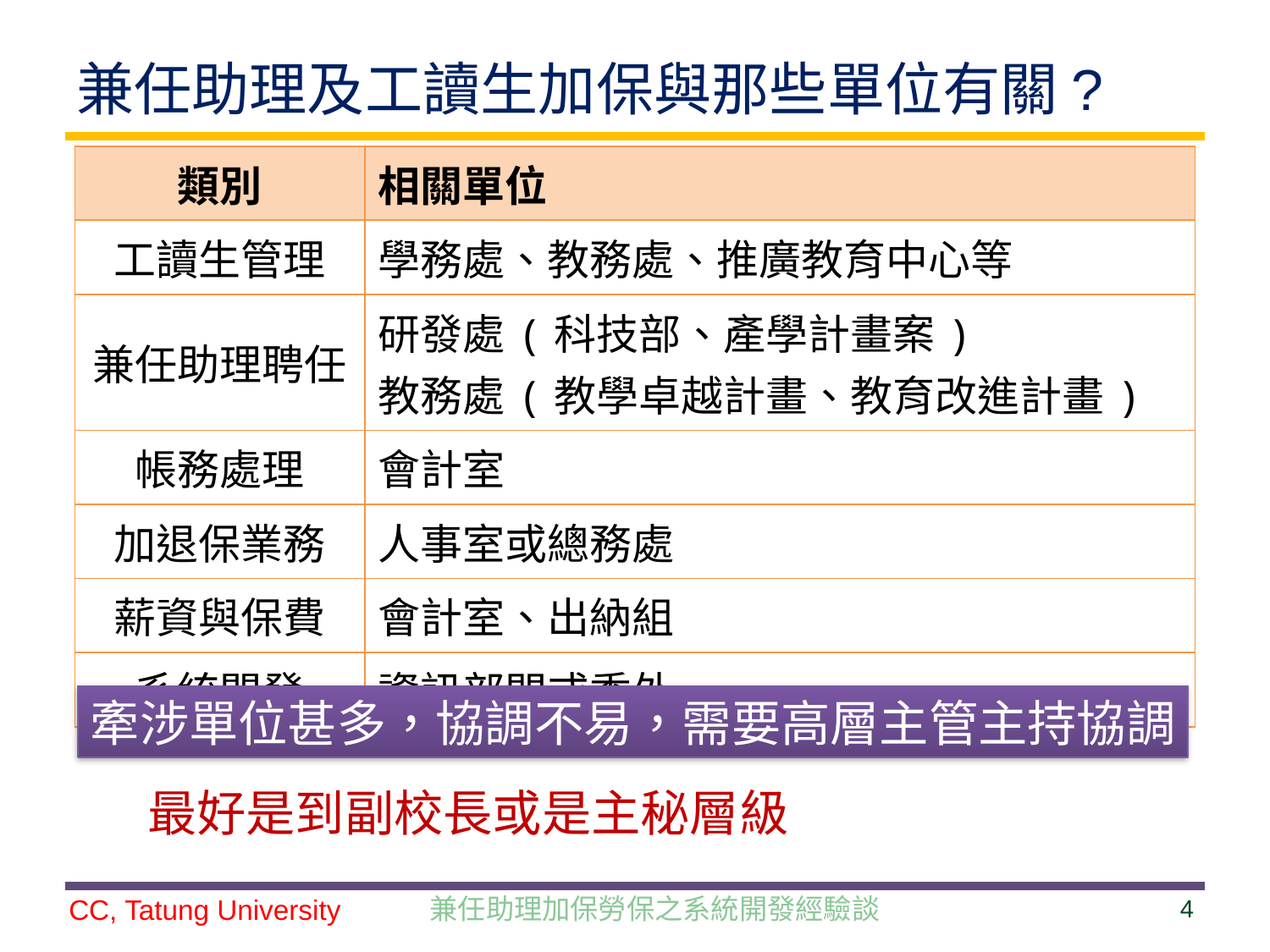

# 兼任助理及工讀生加保與那些單位有關?
| 類別 | 相關單位 |
| --- | --- |
| 工讀生管理 | 學務處、教務處、推廣教育中心等 |
| 兼任助理聘任 | 研發處(科技部、產學計畫案) 教務處(教學卓越計畫、教育改進計畫) |
| 帳務處理 | 會計室 |
| 加退保業務 | 人事室或總務處 |
| 薪資與保費 | 會計室、出納組 |
| 系統開發 | 資訊部門或委外 |
牽涉單位甚多，協調不易，需要高層主管主持協調
最好是到副校長或是主秘層級
兼任助理加保勞保之系統開發經驗談
4